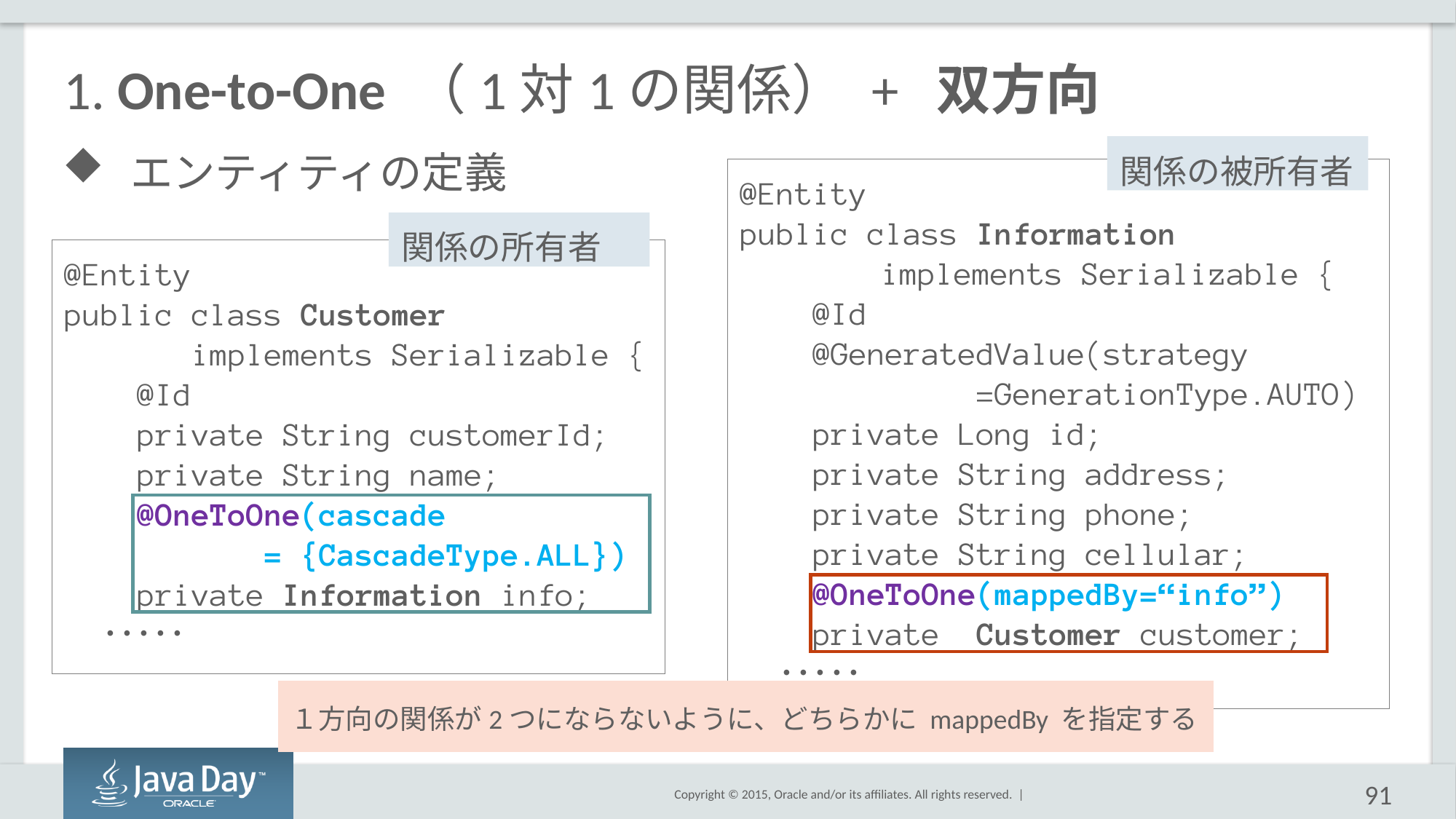

# 1. One-to-One （1対1の関係） +  双方向
関係の被所有者
エンティティの定義
@Entity
public class Information
　　　　implements Serializable {
    @Id
    @GeneratedValue(strategy
             =GenerationType.AUTO)
    private Long id;
    private String address;
    private String phone;
    private String cellular;
    @OneToOne(mappedBy=“info”)
    private  Customer customer;
    ･････

関係の所有者

@Entity
public class Customer
       implements Serializable {
    @Id
    private String customerId;
    private String name;
    @OneToOne(cascade
           = {CascadeType.ALL})
    private Information info;
    ･････

１方向の関係が2つにならないように、どちらかに mappedBy を指定する
91